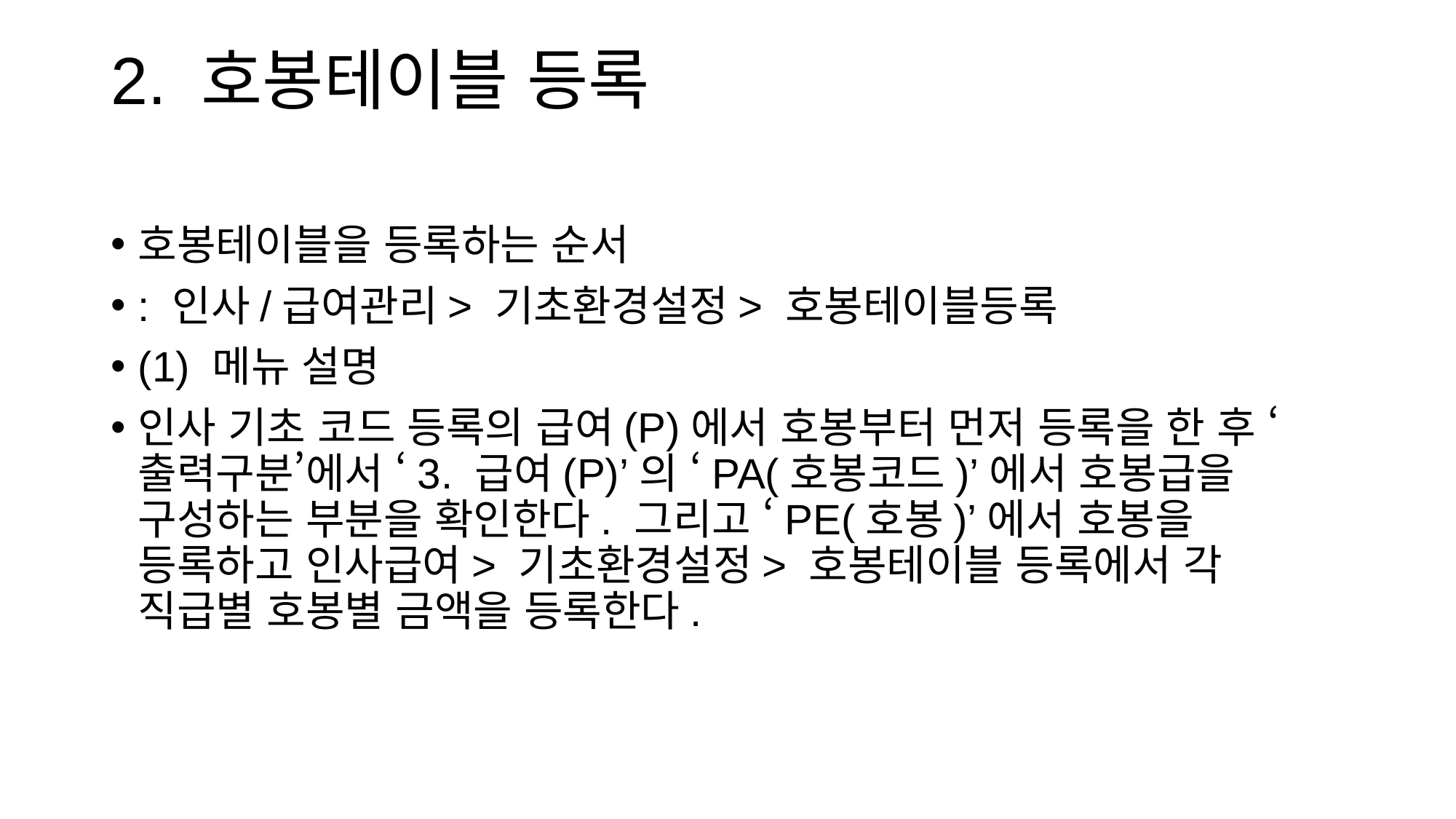

# 2. 호봉테이블 등록
호봉테이블을 등록하는 순서
: 인사/급여관리> 기초환경설정> 호봉테이블등록
(1) 메뉴 설명
인사 기초 코드 등록의 급여(P)에서 호봉부터 먼저 등록을 한 후 ‘출력구분’에서 ‘3. 급여(P)’의 ‘PA(호봉코드)’에서 호봉급을 구성하는 부분을 확인한다. 그리고 ‘PE(호봉)’에서 호봉을 등록하고 인사급여> 기초환경설정> 호봉테이블 등록에서 각 직급별 호봉별 금액을 등록한다.